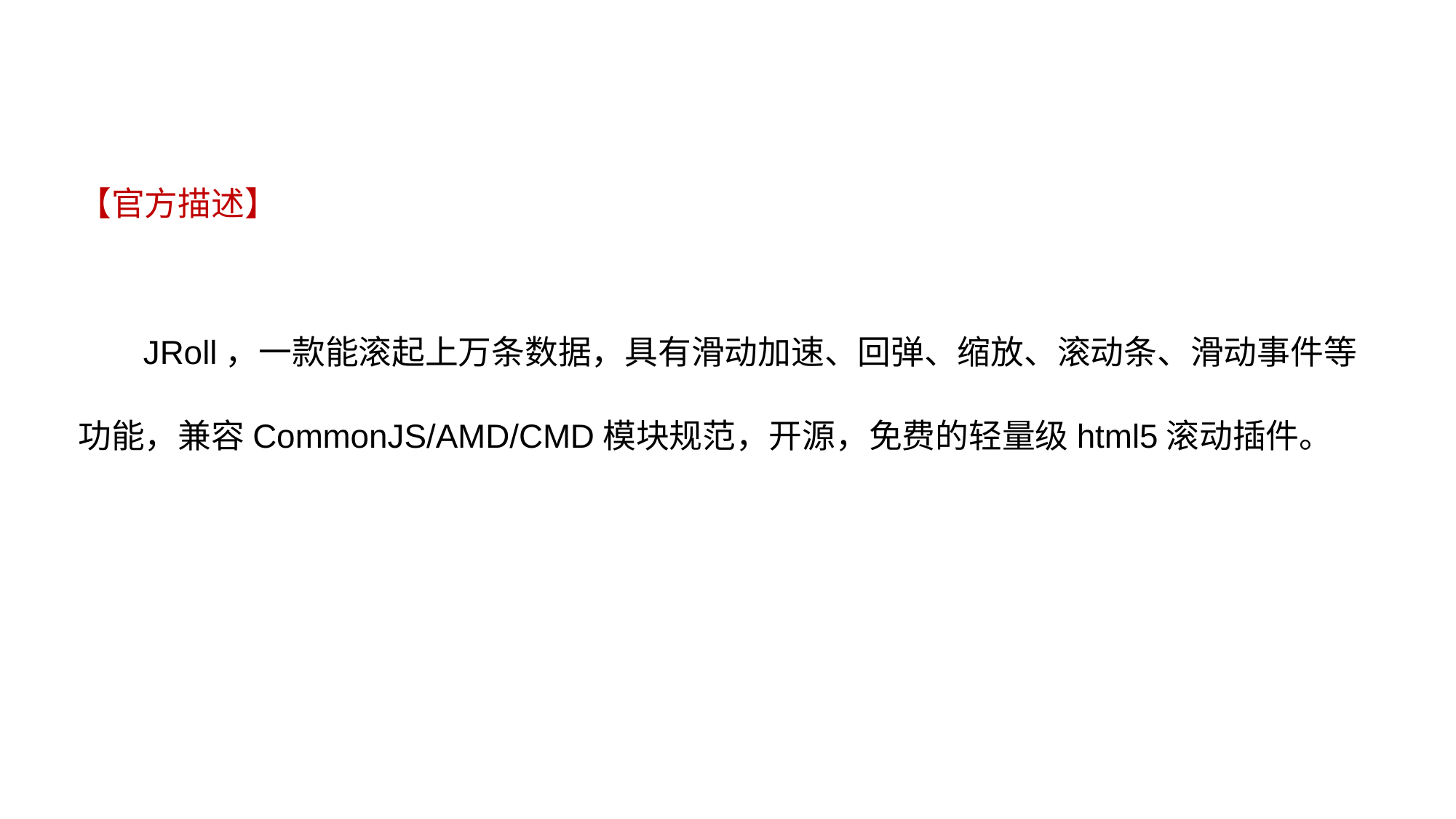

【官方描述】

       JRoll，一款能滚起上万条数据，具有滑动加速、回弹、缩放、滚动条、滑动事件等功能，兼容CommonJS/AMD/CMD模块规范，开源，免费的轻量级html5滚动插件。